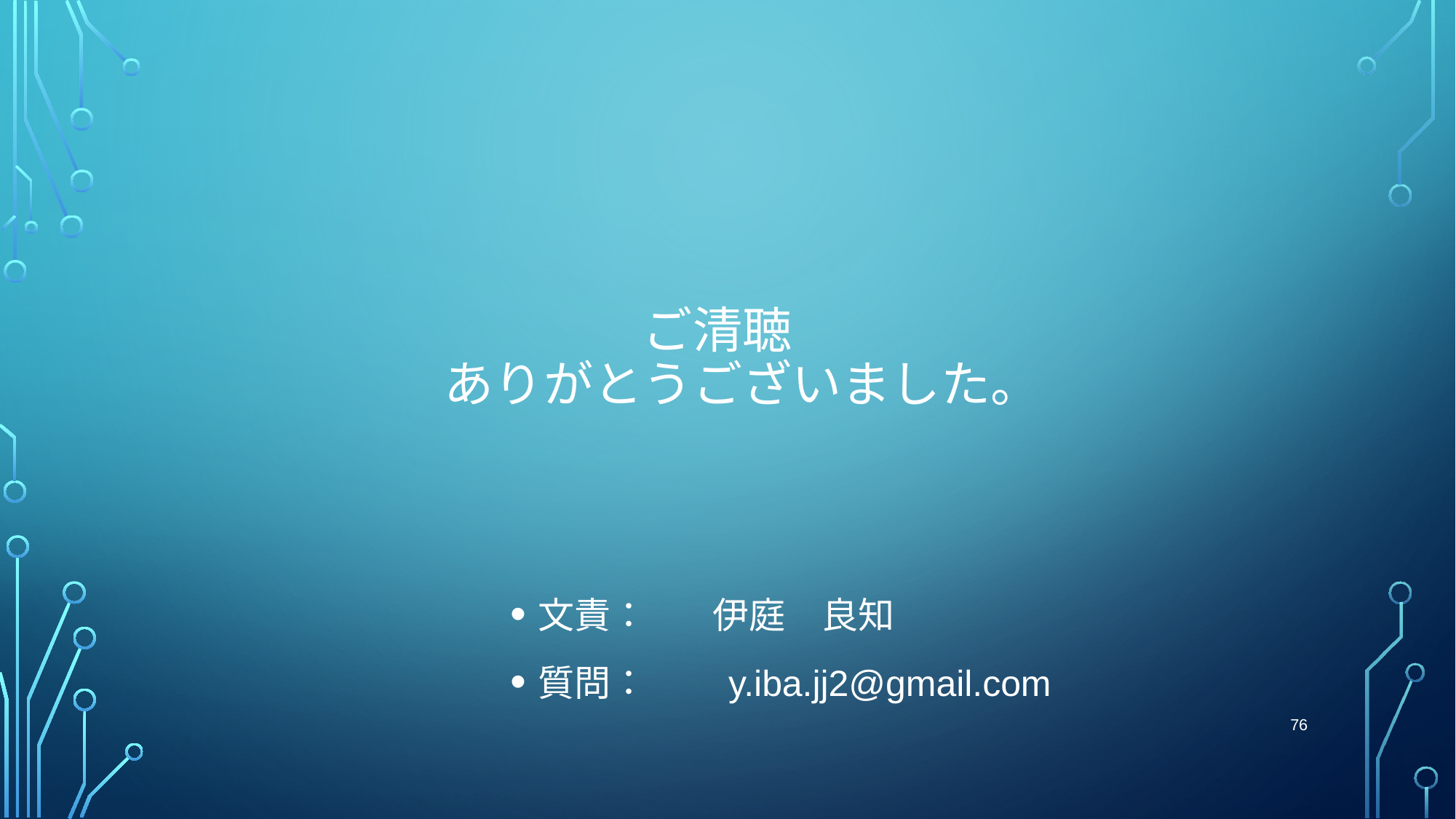

# ご清聴　 ありがとうございました。

文責：        伊庭　良知
質問：　　y.iba.jj2@gmail.com

76